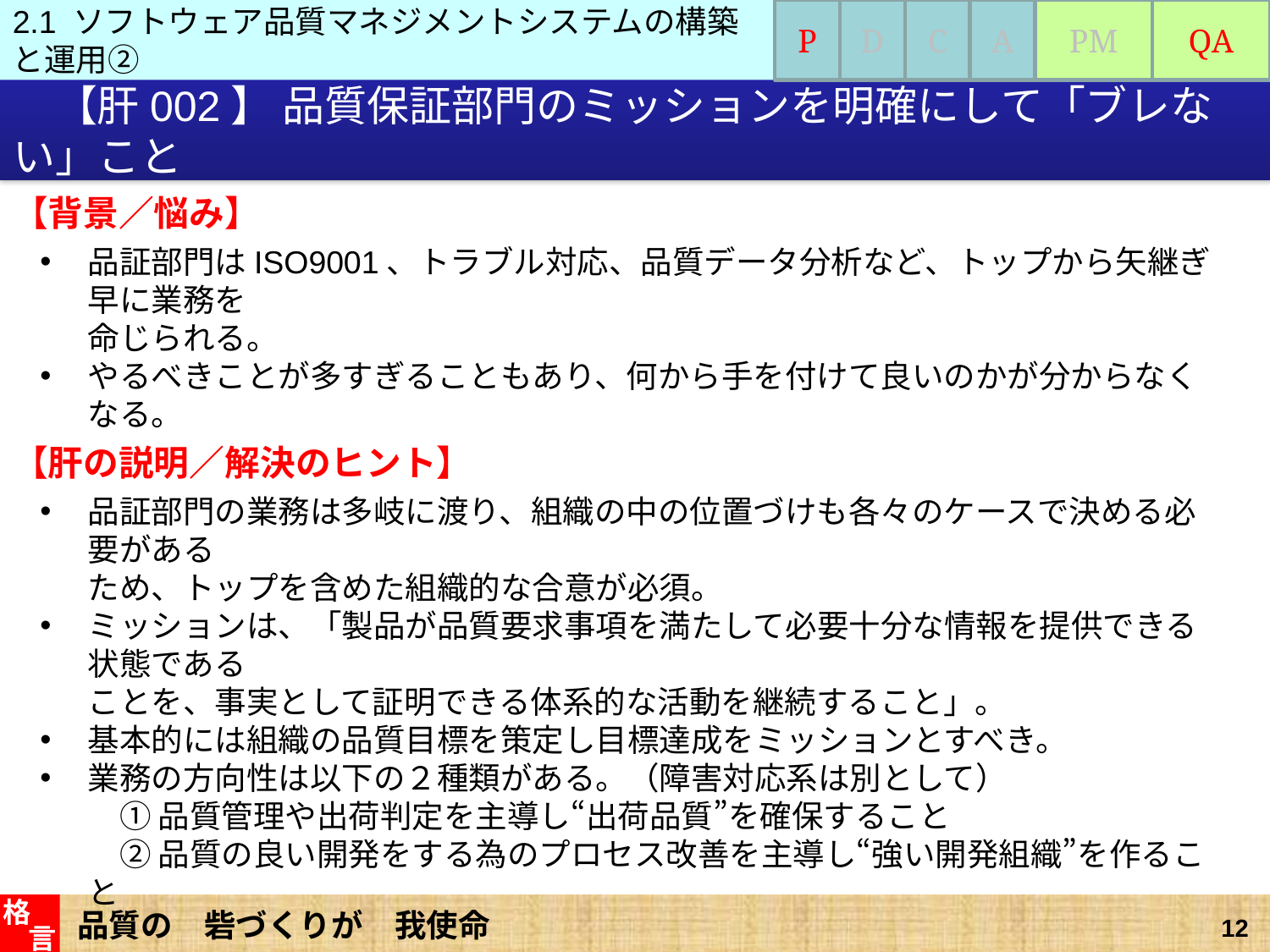

2.1 ソフトウェア品質マネジメントシステムの構築と運用②
P
D
C
A
PM
QA
# 【肝002】 品質保証部門のミッションを明確にして「ブレない」こと
【背景／悩み】
品証部門はISO9001、トラブル対応、品質データ分析など、トップから矢継ぎ早に業務を
命じられる。
やるべきことが多すぎることもあり、何から手を付けて良いのかが分からなくなる。
【肝の説明／解決のヒント】
品証部門の業務は多岐に渡り、組織の中の位置づけも各々のケースで決める必要がある
ため、トップを含めた組織的な合意が必須。
ミッションは、「製品が品質要求事項を満たして必要十分な情報を提供できる状態である
ことを、事実として証明できる体系的な活動を継続すること」。
基本的には組織の品質目標を策定し目標達成をミッションとすべき。
業務の方向性は以下の２種類がある。（障害対応系は別として）
　① 品質管理や出荷判定を主導し“出荷品質”を確保すること
　② 品質の良い開発をする為のプロセス改善を主導し“強い開発組織”を作ること
品質の　砦づくりが　我使命
格
言
12